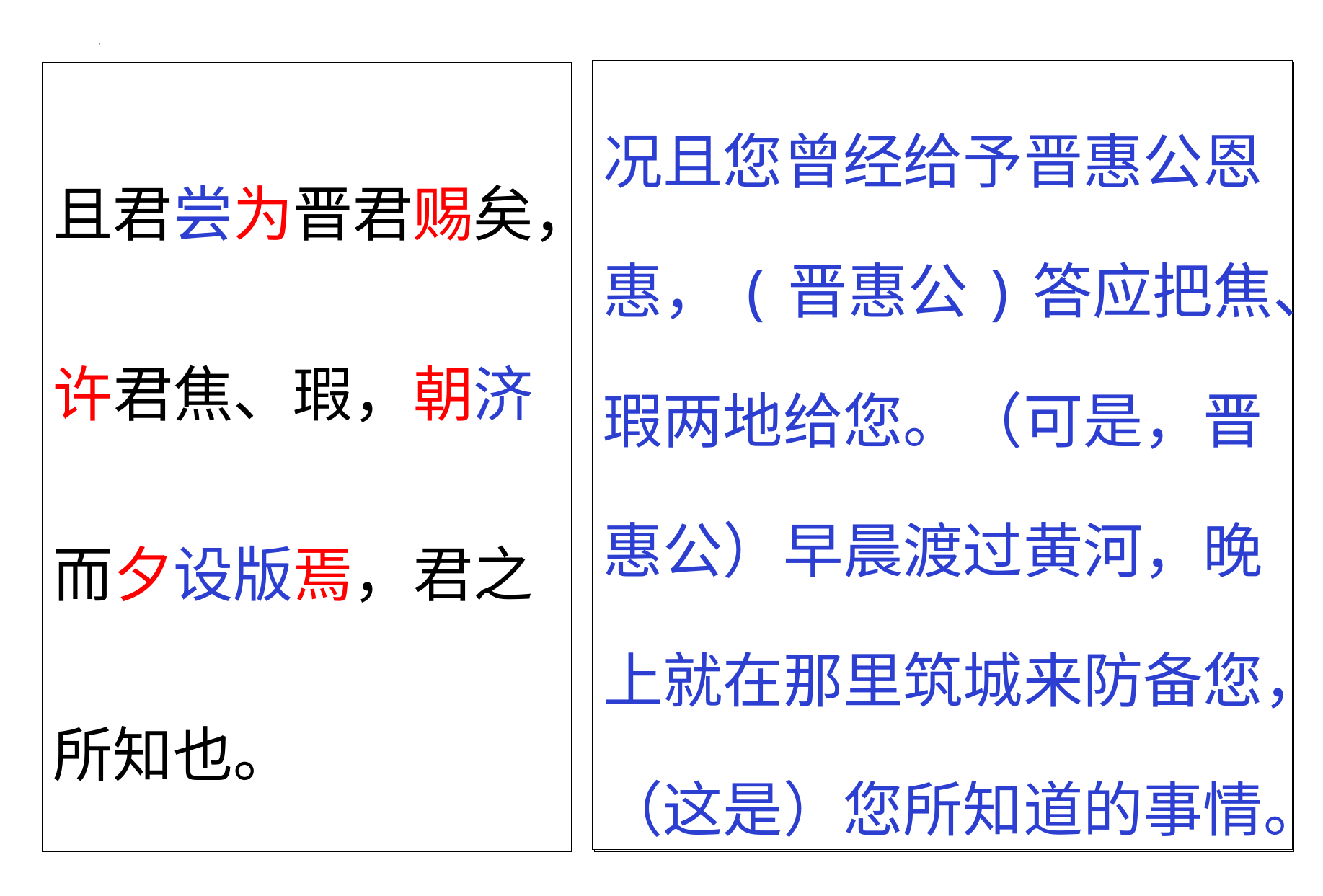

况且您曾经给予晋惠公恩惠，(晋惠公)答应把焦、瑕两地给您。（可是，晋惠公）早晨渡过黄河，晚上就在那里筑城来防备您，（这是）您所知道的事情。
且君尝为晋君赐矣，许君焦、瑕，朝济而夕设版焉，君之所知也。
尝：曾经
为：给予
赐：恩惠
许：答应
朝：名作状，在早晨
济：渡过
夕：名作状，在晚上
设版：修筑防御工事
焉：兼词“于之”在那里